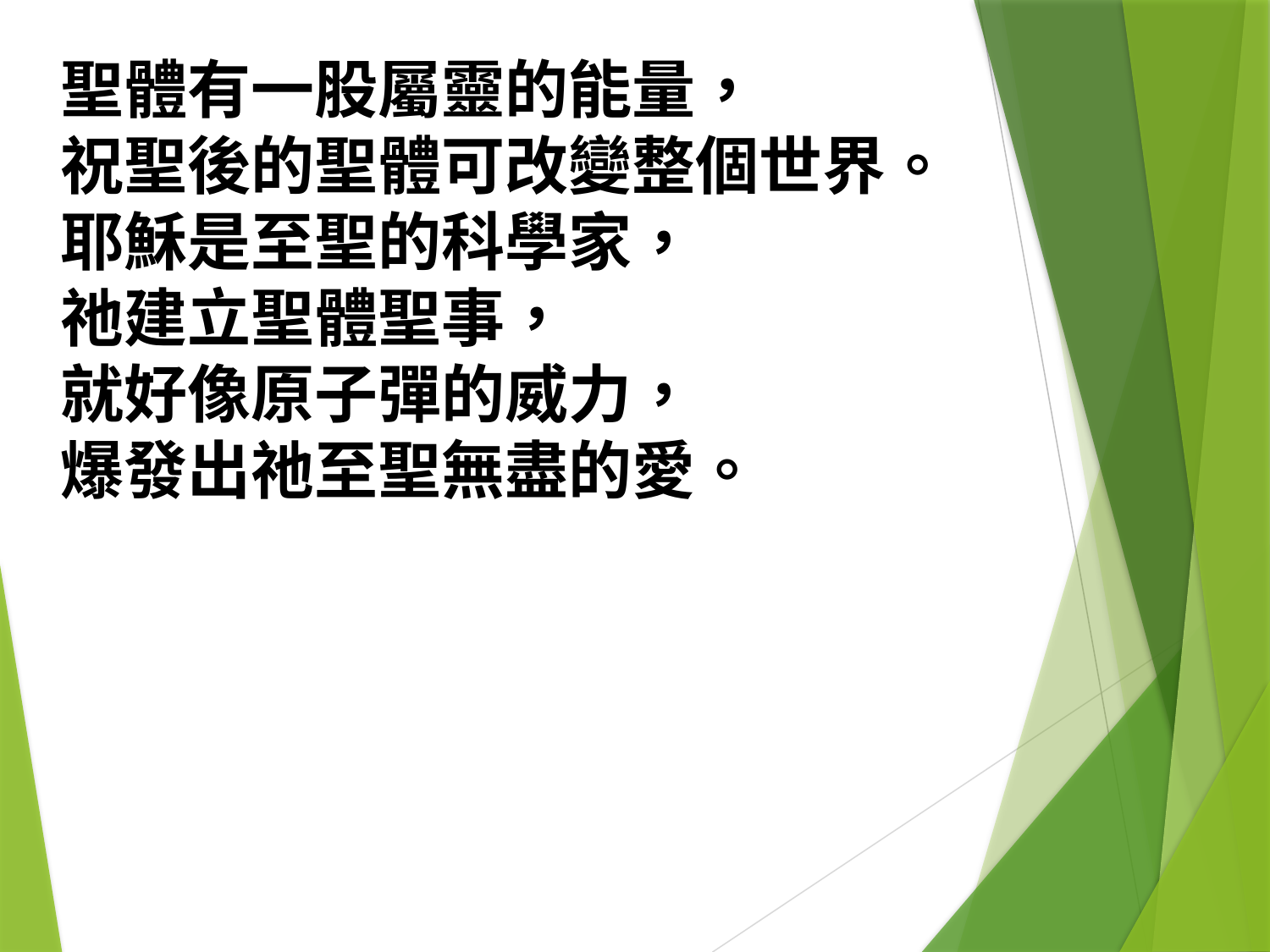

聖體有一股屬靈的能量，
祝聖後的聖體可改變整個世界。耶穌是至聖的科學家，
祂建立聖體聖事，
就好像原子彈的威力，
爆發出祂至聖無盡的愛。